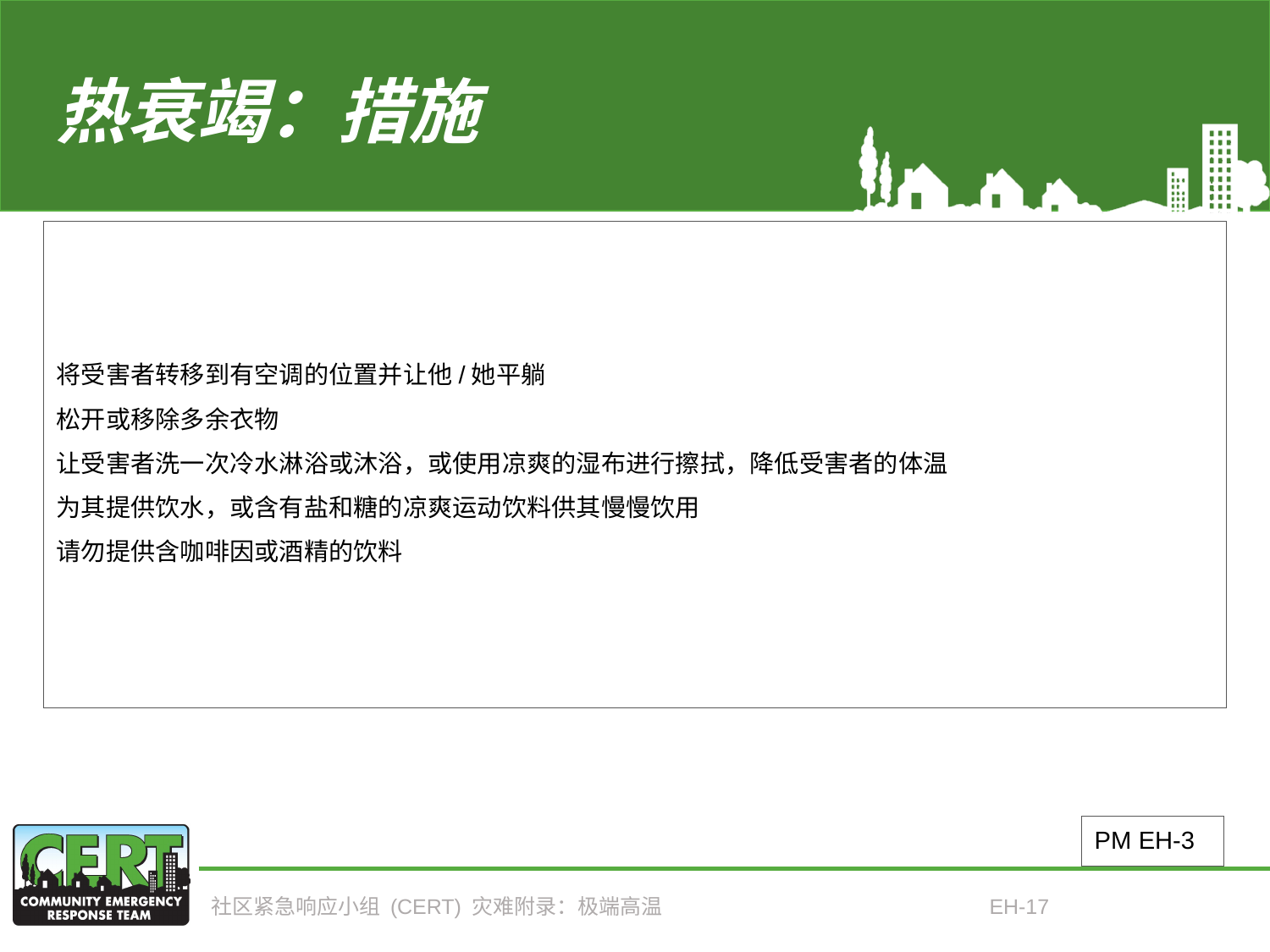

# 热衰竭：措施
将受害者转移到有空调的位置并让他/她平躺
松开或移除多余衣物
让受害者洗一次冷水淋浴或沐浴，或使用凉爽的湿布进行擦拭，降低受害者的体温
为其提供饮水，或含有盐和糖的凉爽运动饮料供其慢慢饮用
请勿提供含咖啡因或酒精的饮料
PM EH-3
社区紧急响应小组 (CERT) 灾难附录：极端高温
EH-17